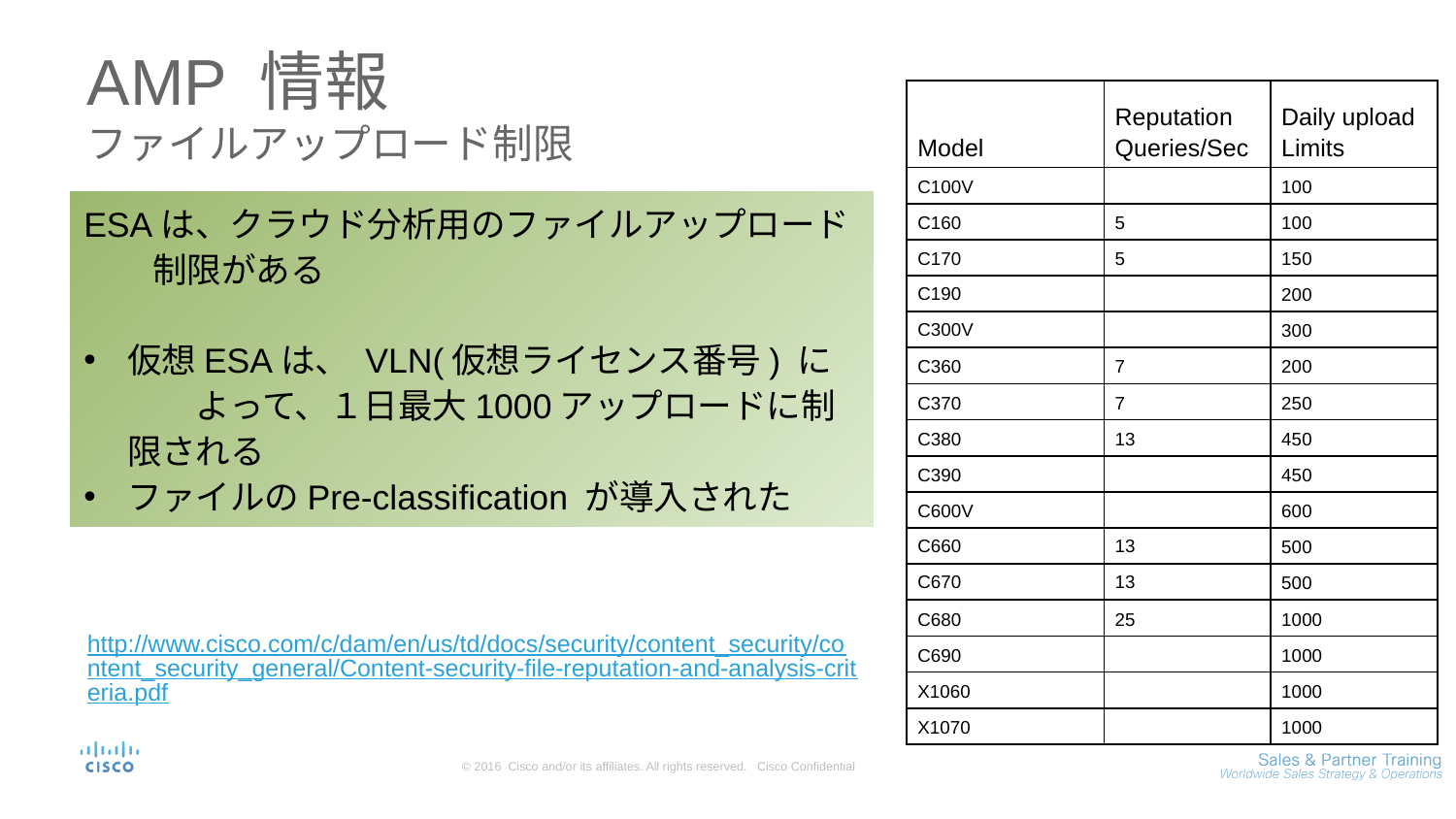

AMP 情報
ファイルアップロード制限
# What’s New?
| Model | Reputation Queries/Sec | Daily upload Limits |
| --- | --- | --- |
| C100V |  | 100 |
| C160 | 5 | 100 |
| C170 | 5 | 150 |
| C190 |  | 200 |
| C300V |  | 300 |
| C360 | 7 | 200 |
| C370 | 7 | 250 |
| C380 | 13 | 450 |
| C390 |  | 450 |
| C600V |  | 600 |
| C660 | 13 | 500 |
| C670 | 13 | 500 |
| C680 | 25 | 1000 |
| C690 |  | 1000 |
| X1060 |  | 1000 |
| X1070 |  | 1000 |
ESAは、クラウド分析用のファイルアップロード　　制限がある

仮想ESAは、 VLN(仮想ライセンス番号) に　　よって、１日最大1000アップロードに制限される
ファイルのPre-classification が導入された

http://www.cisco.com/c/dam/en/us/td/docs/security/content_security/content_security_general/Content-security-file-reputation-and-analysis-criteria.pdf